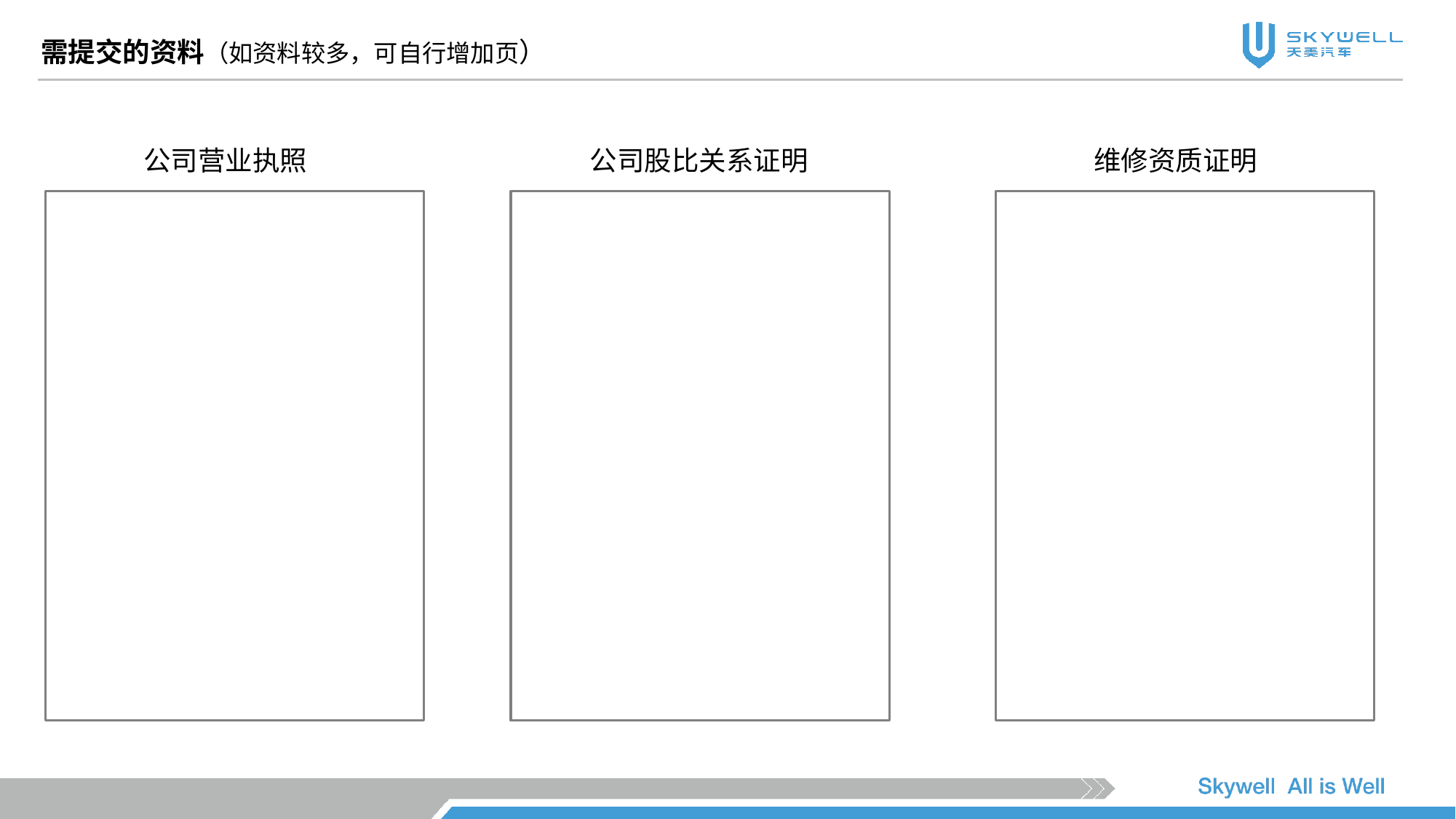

需提交的资料（如资料较多，可自行增加页）
公司营业执照
公司股比关系证明
维修资质证明